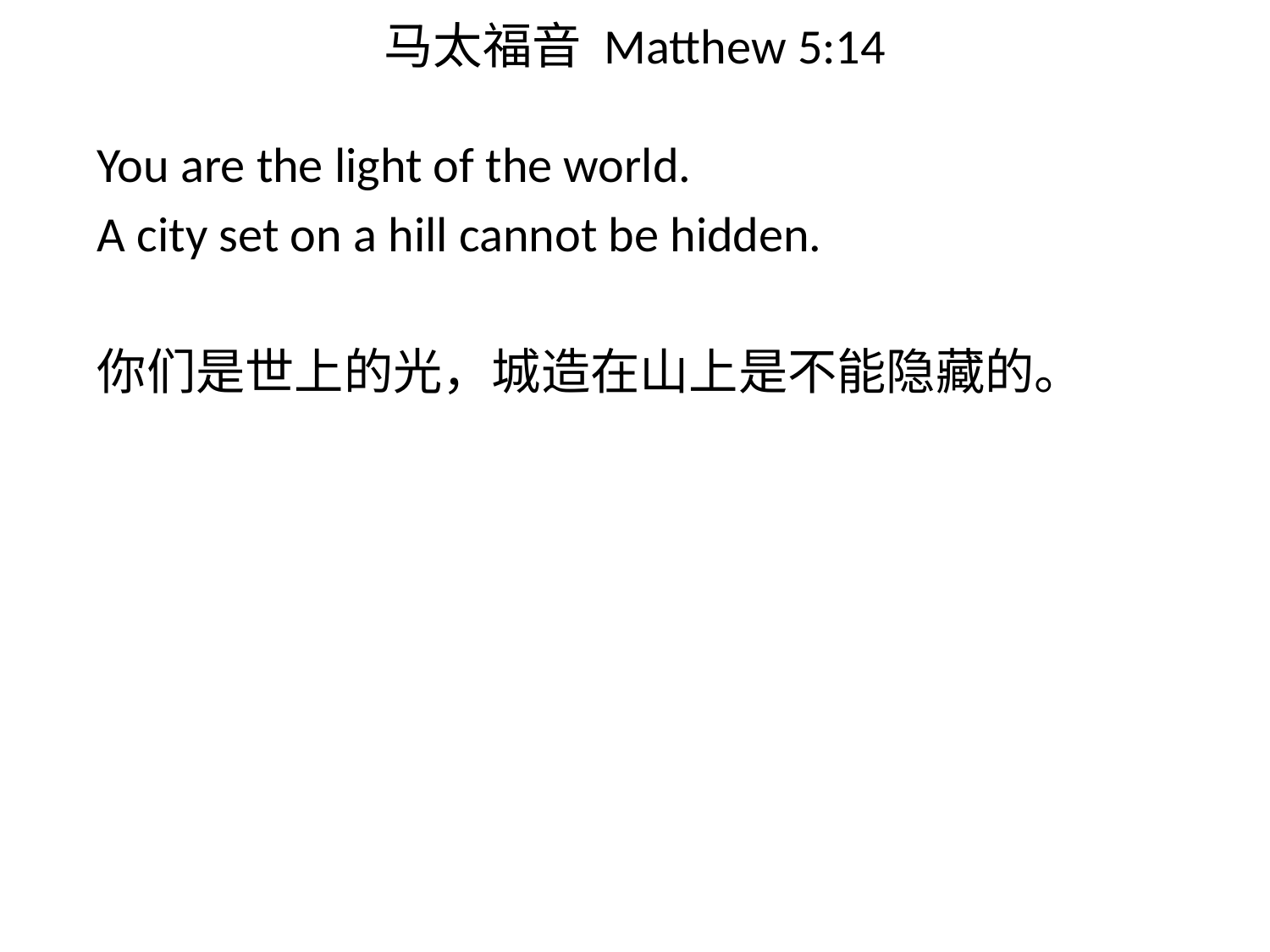

# 马太福音 Matthew 5:14
You are the light of the world.
A city set on a hill cannot be hidden.

你们是世上的光，城造在山上是不能隐藏的。